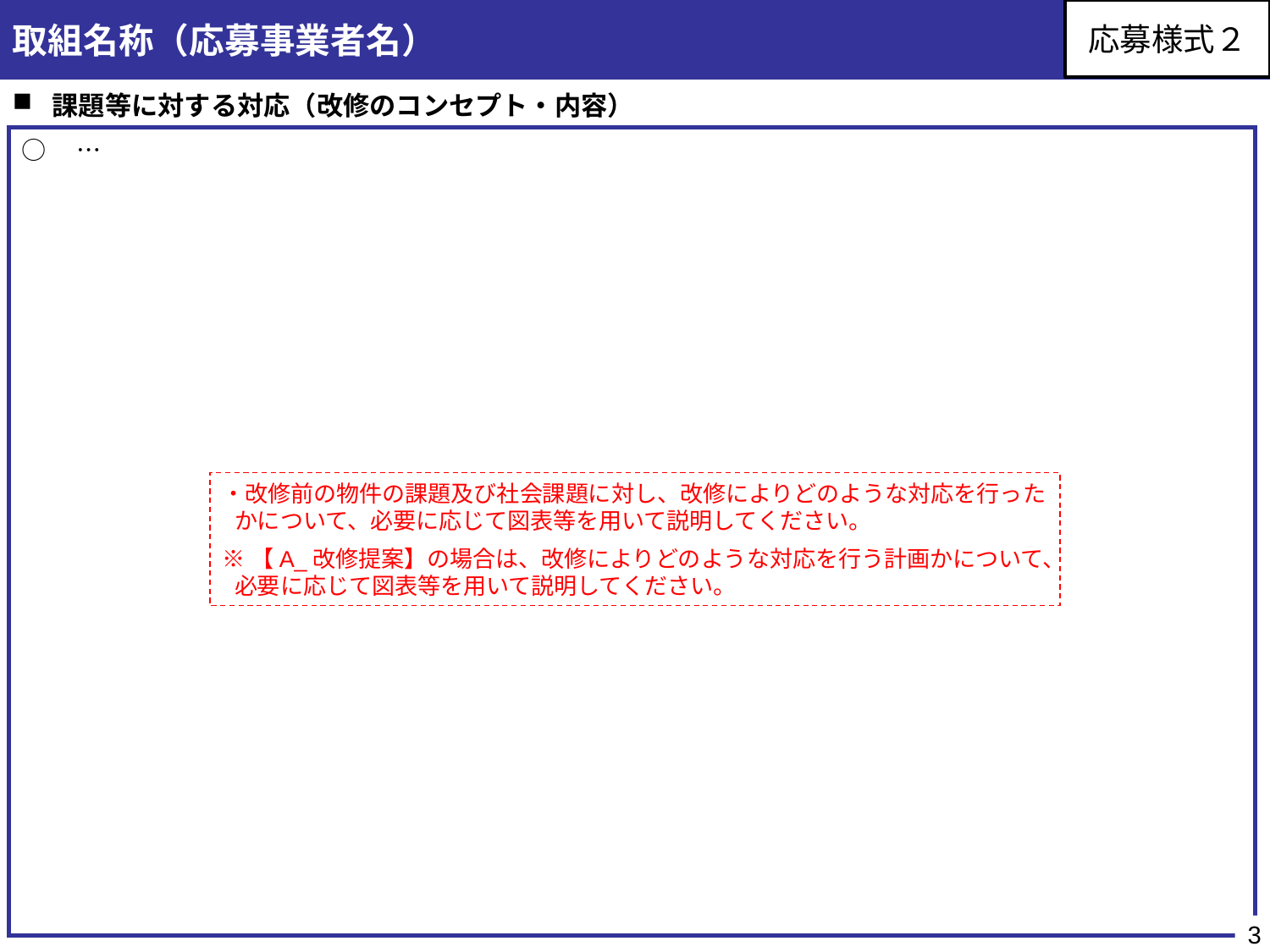

取組名称（応募事業者名）
応募様式２
課題等に対する対応（改修のコンセプト・内容）

○　…
・改修前の物件の課題及び社会課題に対し、改修によりどのような対応を行ったかについて、必要に応じて図表等を用いて説明してください。
※【A_改修提案】の場合は、改修によりどのような対応を行う計画かについて、必要に応じて図表等を用いて説明してください。
3